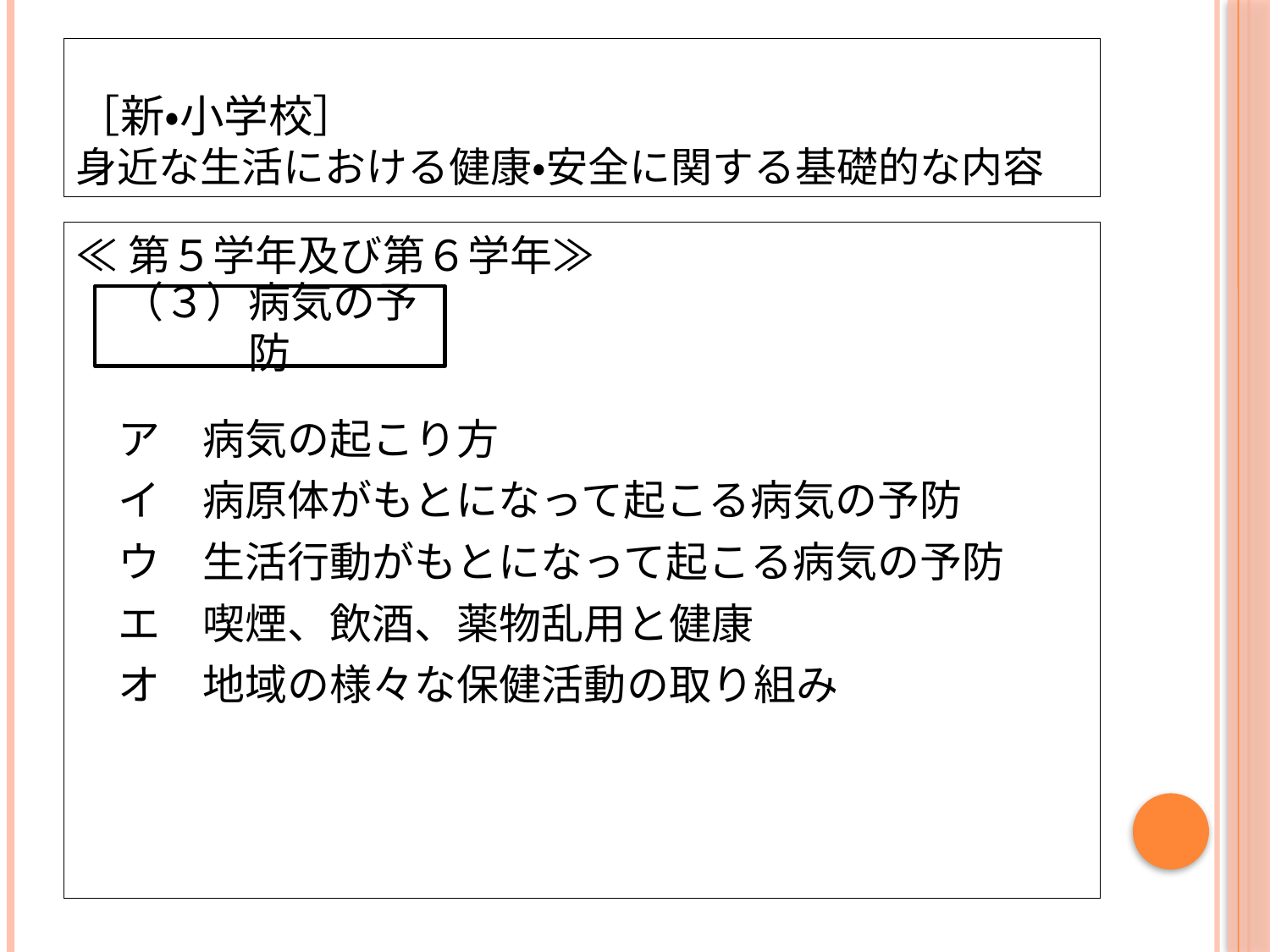

# ［新・小学校］ 身近な生活における健康・安全に関する基礎的な内容
≪第５学年及び第６学年≫

　ア　病気の起こり方
　イ　病原体がもとになって起こる病気の予防
　ウ　生活行動がもとになって起こる病気の予防
　エ　喫煙、飲酒、薬物乱用と健康
　オ　地域の様々な保健活動の取り組み
（３）病気の予防